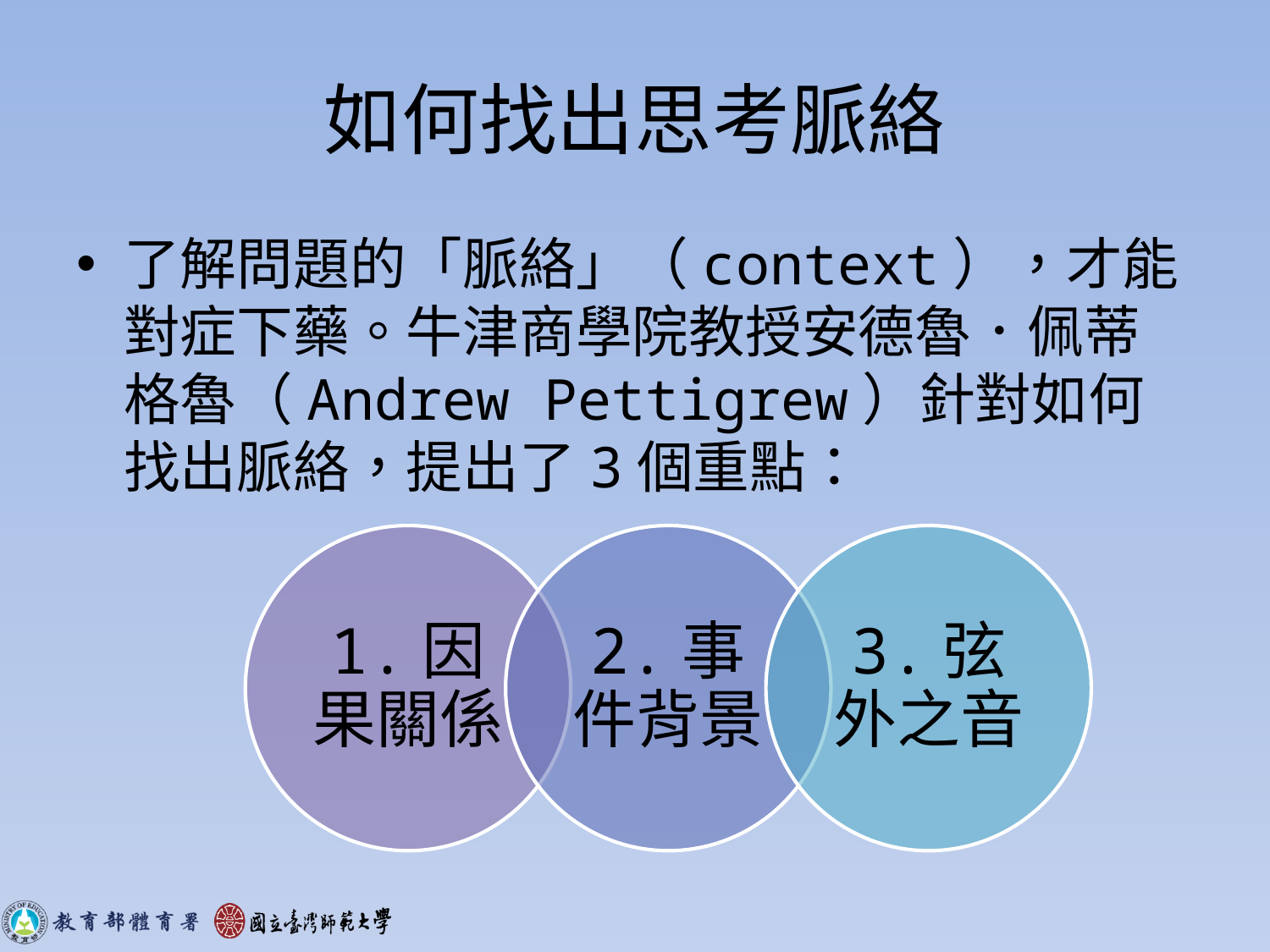

# 如何找出思考脈絡
了解問題的「脈絡」（context），才能對症下藥。牛津商學院教授安德魯．佩蒂格魯（Andrew Pettigrew）針對如何找出脈絡，提出了3個重點：
1.因果關係
2.事件背景
3.弦外之音